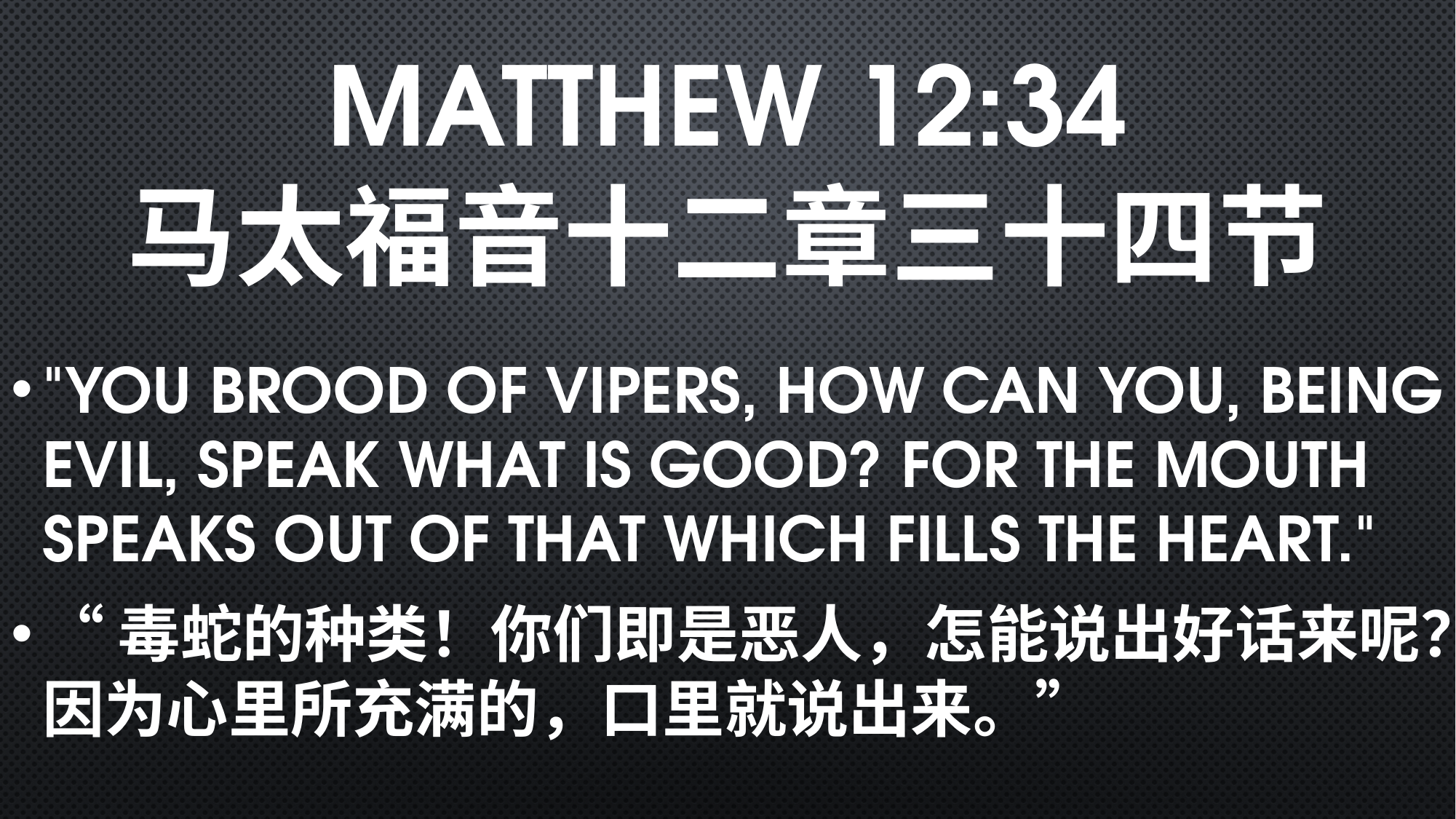

# Matthew 12:34 马太福音十二章三十四节
"You brood of vipers, how can you, being evil, speak what is good? For the mouth speaks out of that which fills the heart."
“毒蛇的种类！你们即是恶人，怎能说出好话来呢？因为心里所充满的，口里就说出来。”